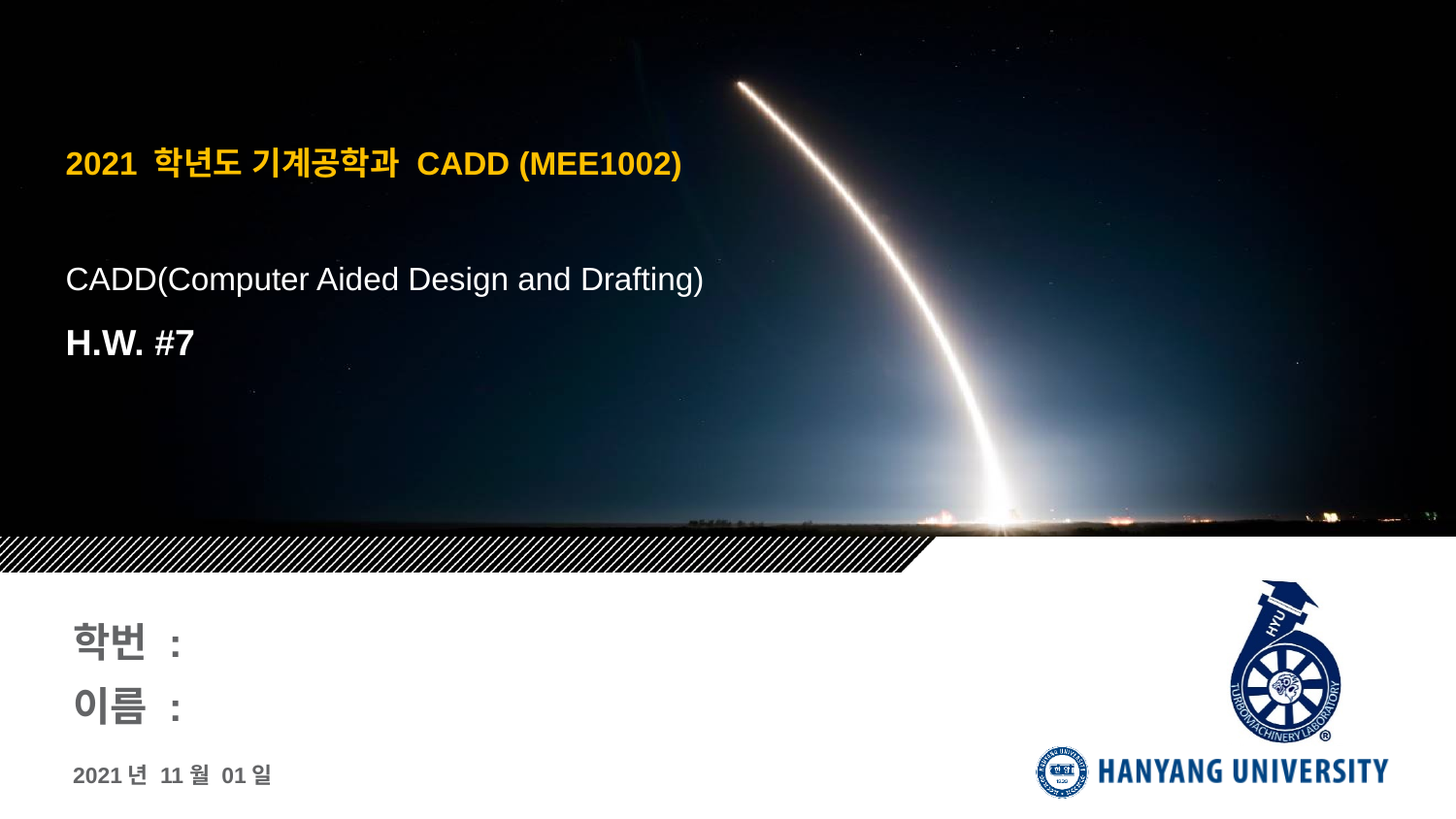

# 2021 학년도 기계공학과 CADD (MEE1002) CADD(Computer Aided Design and Drafting) H.W. #7
학번 :
이름 :
2021년 11월 01일